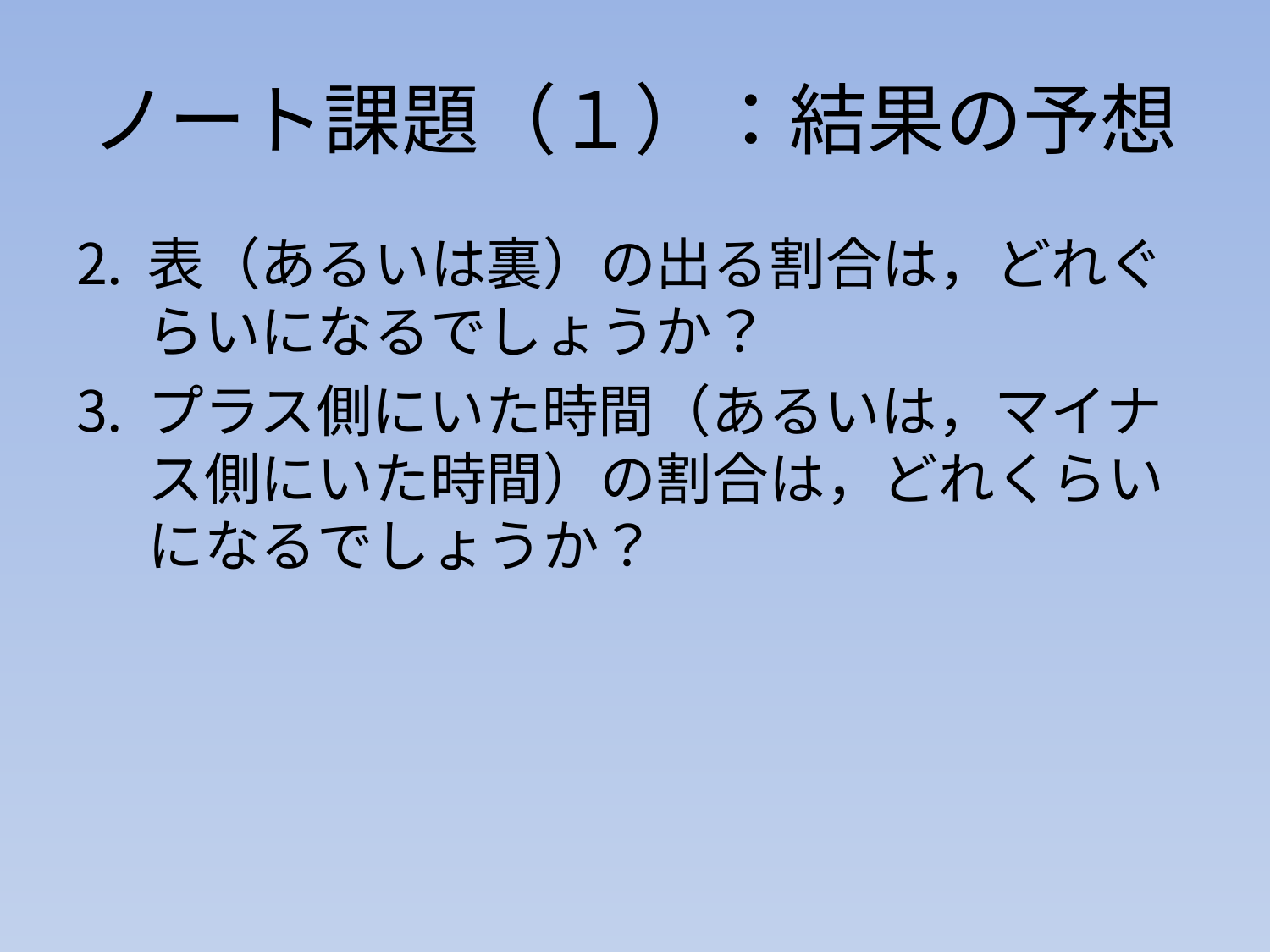

# ノート課題（１）：結果の予想
表（あるいは裏）の出る割合は，どれぐらいになるでしょうか？
プラス側にいた時間（あるいは，マイナス側にいた時間）の割合は，どれくらいになるでしょうか？